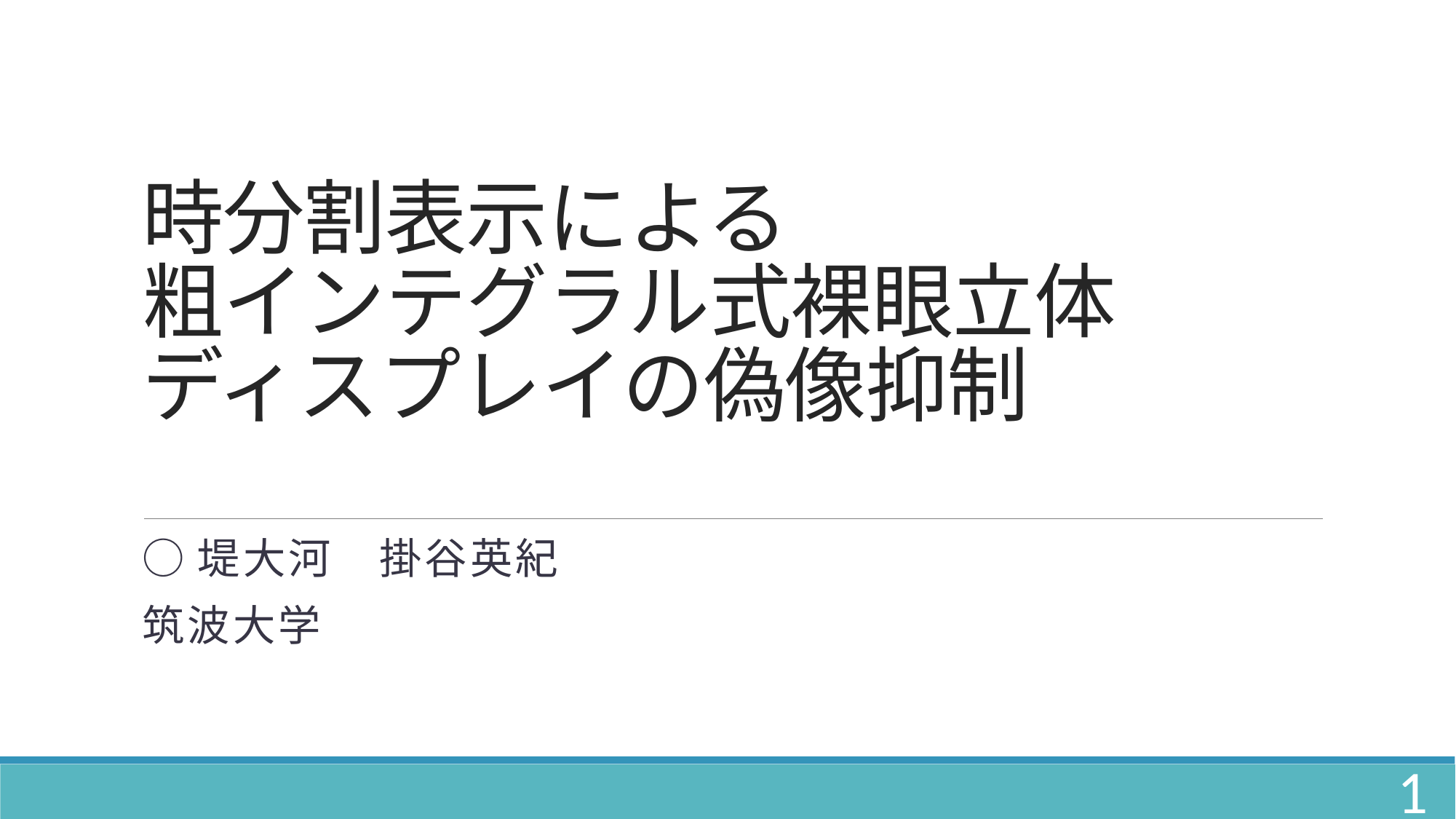

# 時分割表示による 粗インテグラル式裸眼立体 ディスプレイの偽像抑制
○堤大河　掛谷英紀
筑波大学
1